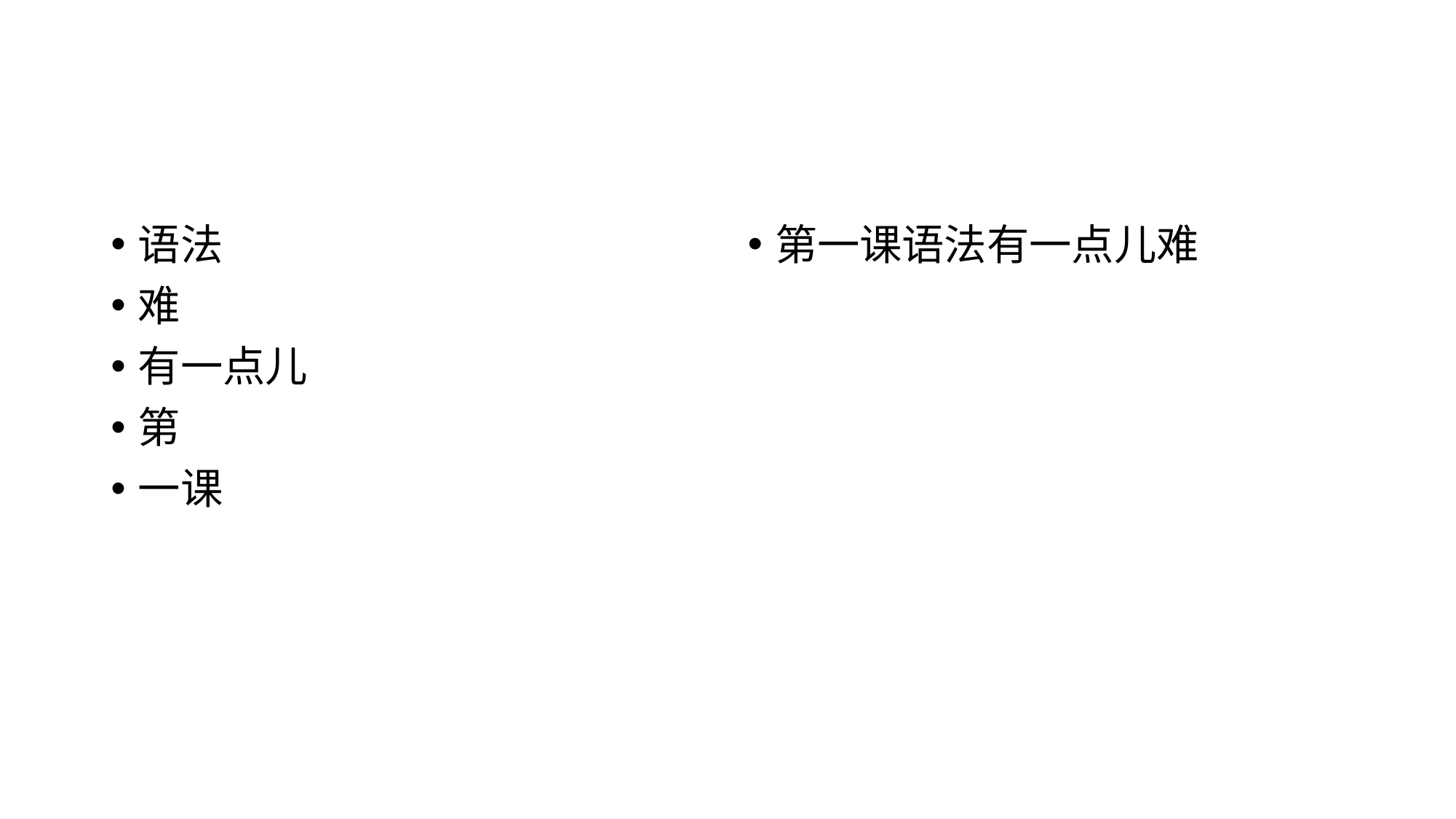

#
语法
难
有一点儿
第
一课
第一课语法有一点儿难